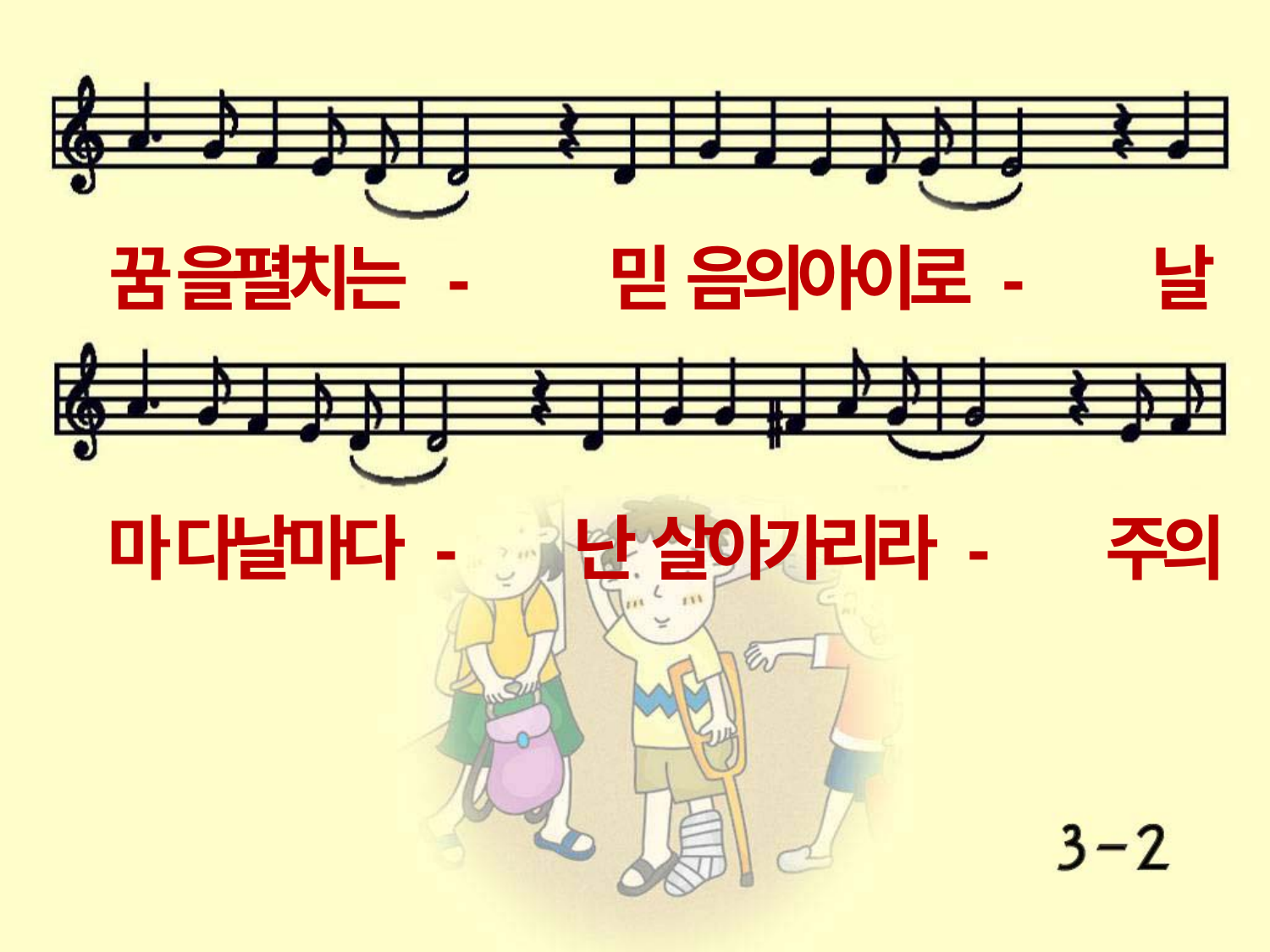

꿈 을펼치는  -           믿  음의아이로 -          날
마 다날마다 -         난  살아가리라 -         주의